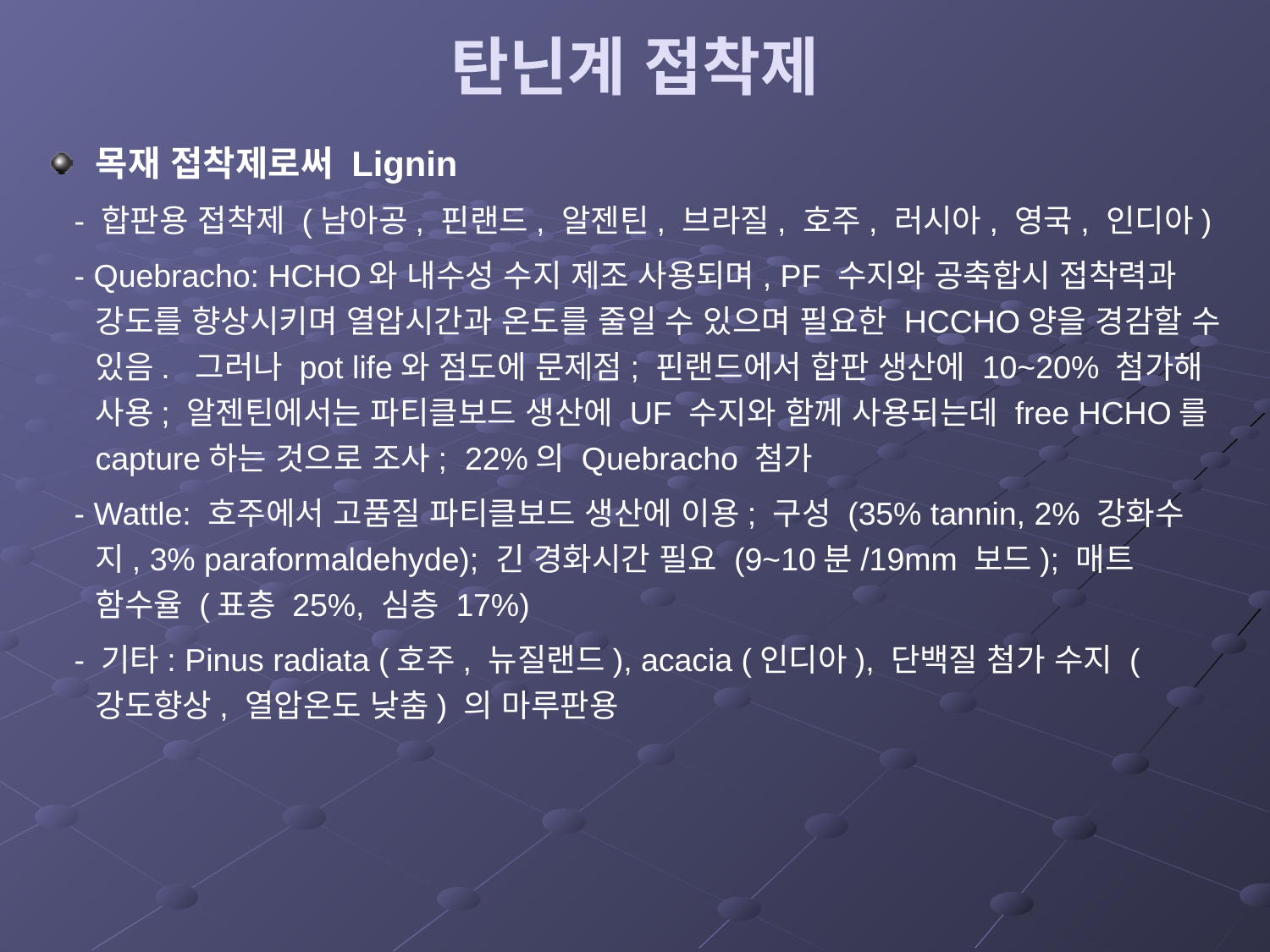

# 탄닌계 접착제
목재 접착제로써 Lignin
   - 합판용 접착제 (남아공, 핀랜드, 알젠틴, 브라질, 호주, 러시아, 영국, 인디아)
   - Quebracho: HCHO와 내수성 수지 제조 사용되며, PF 수지와 공축합시 접착력과 강도를 향상시키며 열압시간과 온도를 줄일 수 있으며 필요한 HCCHO양을 경감할 수 있음.  그러나 pot life와 점도에 문제점; 핀랜드에서 합판 생산에 10~20% 첨가해 사용; 알젠틴에서는 파티클보드 생산에 UF 수지와 함께 사용되는데 free HCHO를 capture하는 것으로 조사;  22%의 Quebracho 첨가
   - Wattle: 호주에서 고품질 파티클보드 생산에 이용; 구성 (35% tannin, 2% 강화수지, 3% paraformaldehyde); 긴 경화시간 필요 (9~10분/19mm 보드); 매트 함수율 (표층 25%, 심층 17%)
   - 기타: Pinus radiata (호주, 뉴질랜드), acacia (인디아), 단백질 첨가 수지 (강도향상, 열압온도 낮춤) 의 마루판용